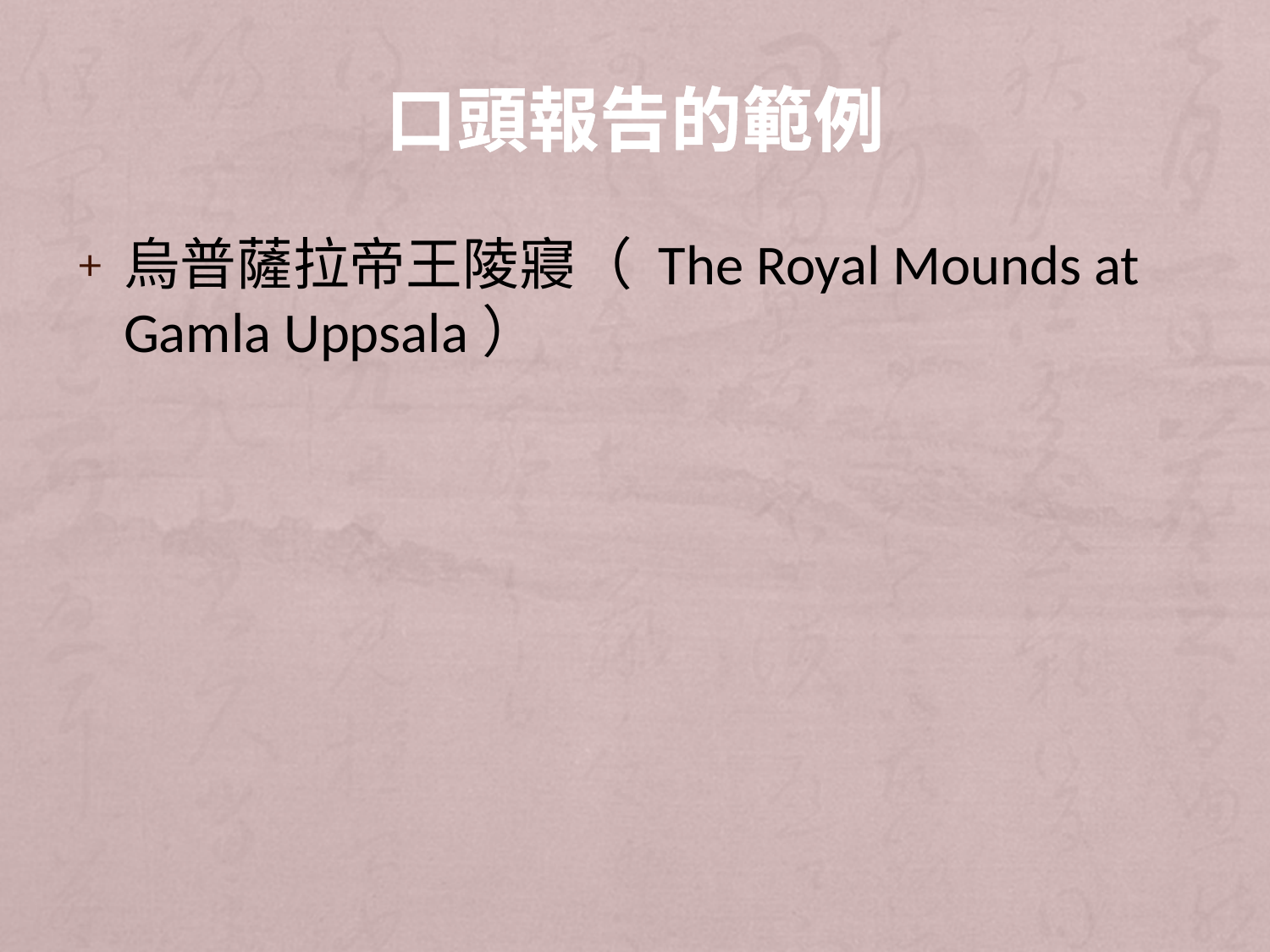

# 口頭報告的範例
烏普薩拉帝王陵寢（ The Royal Mounds at Gamla Uppsala）